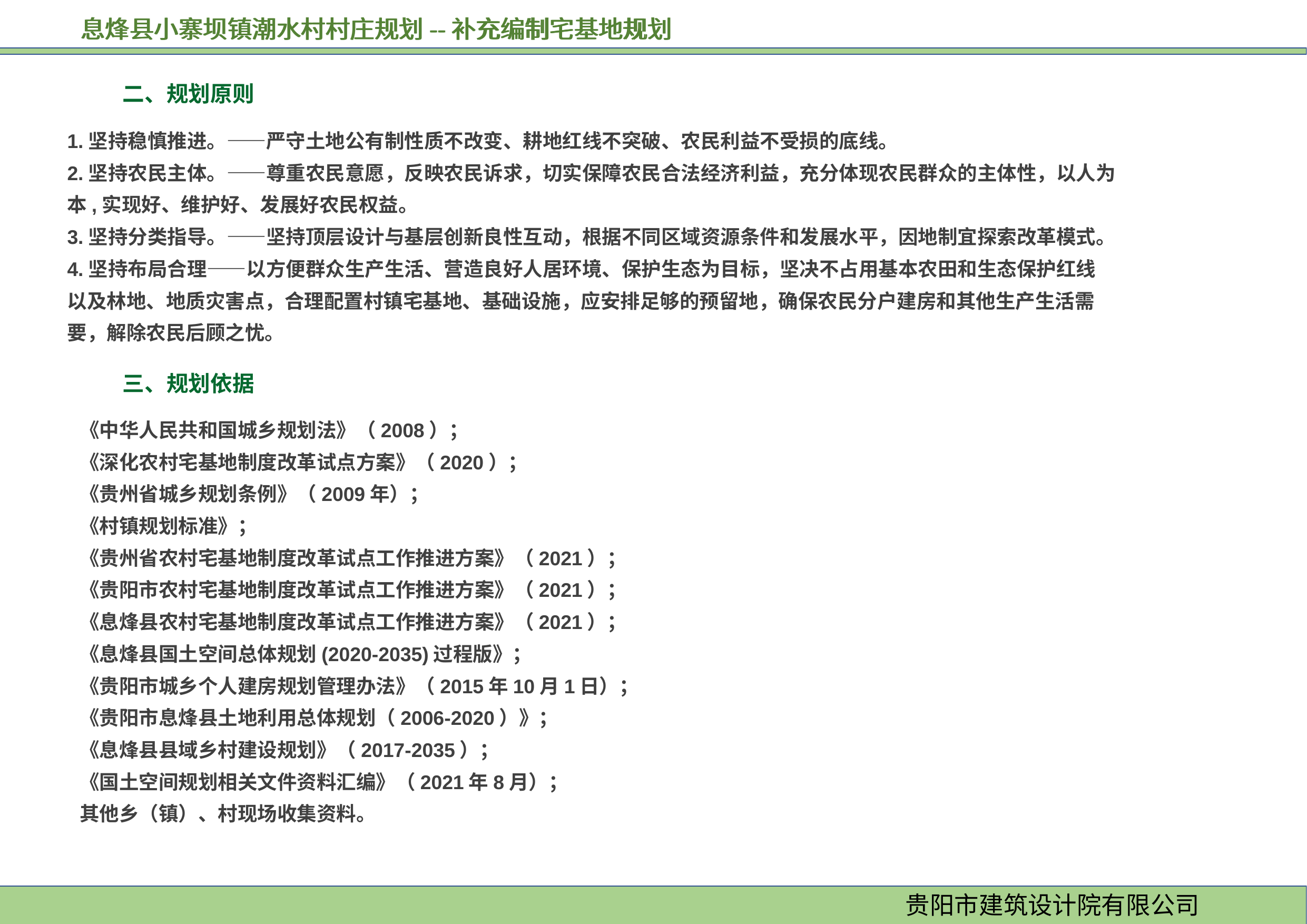

息烽县小寨坝镇潮水村村庄规划--补充编制宅基地规划

二、规划原则
1.坚持稳慎推进。——严守土地公有制性质不改变、耕地红线不突破、农民利益不受损的底线。
2.坚持农民主体。——尊重农民意愿，反映农民诉求，切实保障农民合法经济利益，充分体现农民群众的主体性，以人为
本,实现好、维护好、发展好农民权益。
3.坚持分类指导。——坚持顶层设计与基层创新良性互动，根据不同区域资源条件和发展水平，因地制宜探索改革模式。
4.坚持布局合理——以方便群众生产生活、营造良好人居环境、保护生态为目标，坚决不占用基本农田和生态保护红线
以及林地、地质灾害点，合理配置村镇宅基地、基础设施，应安排足够的预留地，确保农民分户建房和其他生产生活需
要，解除农民后顾之忧。
《中华人民共和国城乡规划法》（2008）；
《深化农村宅基地制度改革试点方案》（2020）；
《贵州省城乡规划条例》（2009年）；
《村镇规划标准》；
《贵州省农村宅基地制度改革试点工作推进方案》（2021）；《贵阳市农村宅基地制度改革试点工作推进方案》（2021）；《息烽县农村宅基地制度改革试点工作推进方案》（2021）；《息烽县国土空间总体规划(2020-2035)过程版》；
《贵阳市城乡个人建房规划管理办法》（2015年10月1日）；《贵阳市息烽县土地利用总体规划（2006-2020）》；
《息烽县县域乡村建设规划》（2017-2035）；
《国土空间规划相关文件资料汇编》（2021年8月）；
其他乡（镇）、村现场收集资料。
三、规划依据

贵阳市建筑设计院有限公司